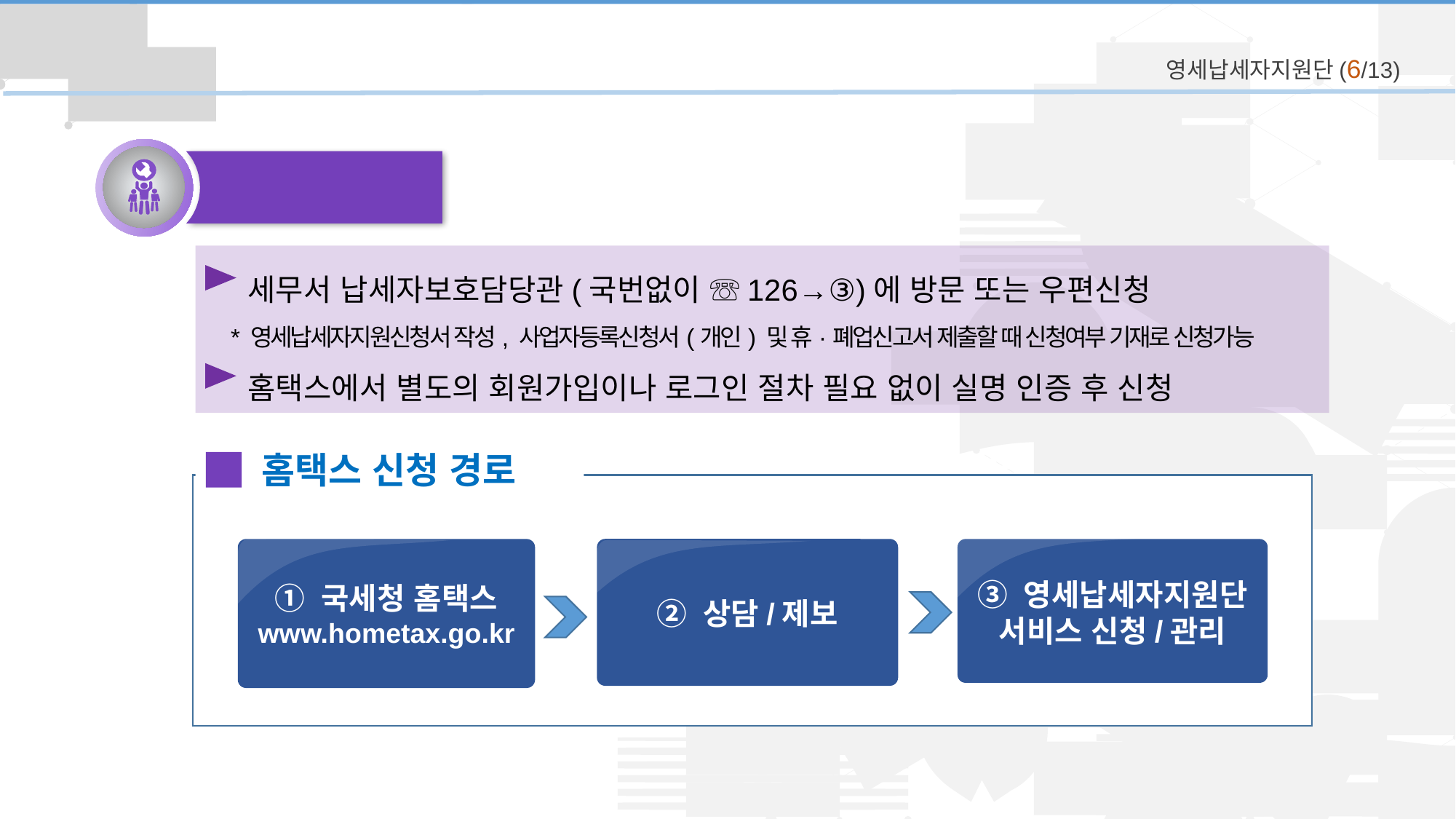

영세납세자지원단(6/13)

 신청 방법
    세무서 납세자보호담당관(국번없이 ☏126→③)에 방문 또는 우편신청
     * 영세납세자지원신청서 작성, 사업자등록신청서(개인) 및 휴·폐업신고서 제출할 때 신청여부 기재로 신청가능
    홈택스에서 별도의 회원가입이나 로그인 절차 필요 없이 실명 인증 후 신청

홈택스 신청 경로

③ 영세납세자지원단 서비스 신청/관리

② 상담/제보

① 국세청 홈택스
www.hometax.go.kr